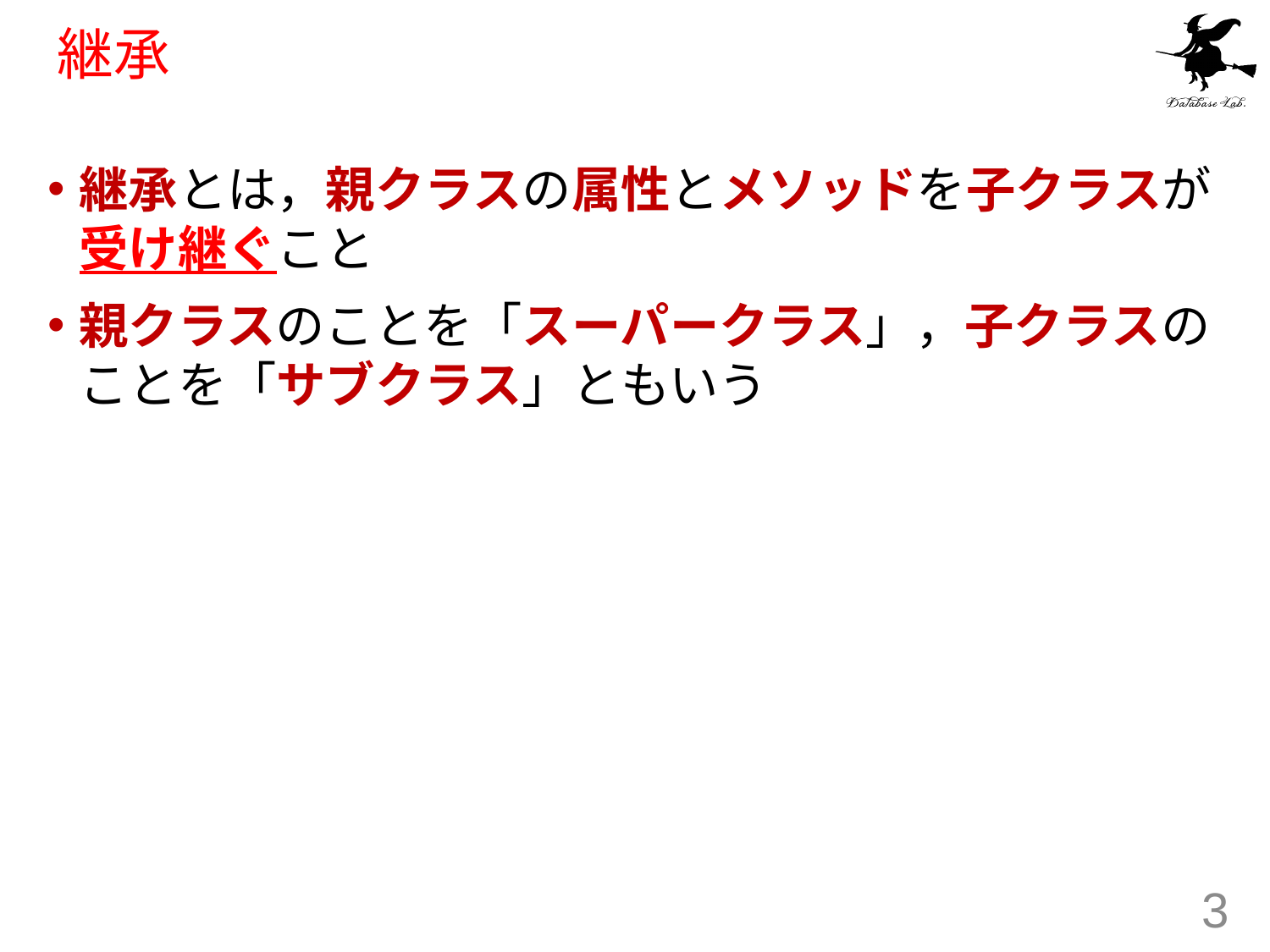

# 継承
継承とは，親クラスの属性とメソッドを子クラスが受け継ぐこと
親クラスのことを「スーパークラス」，子クラスのことを「サブクラス」ともいう

3